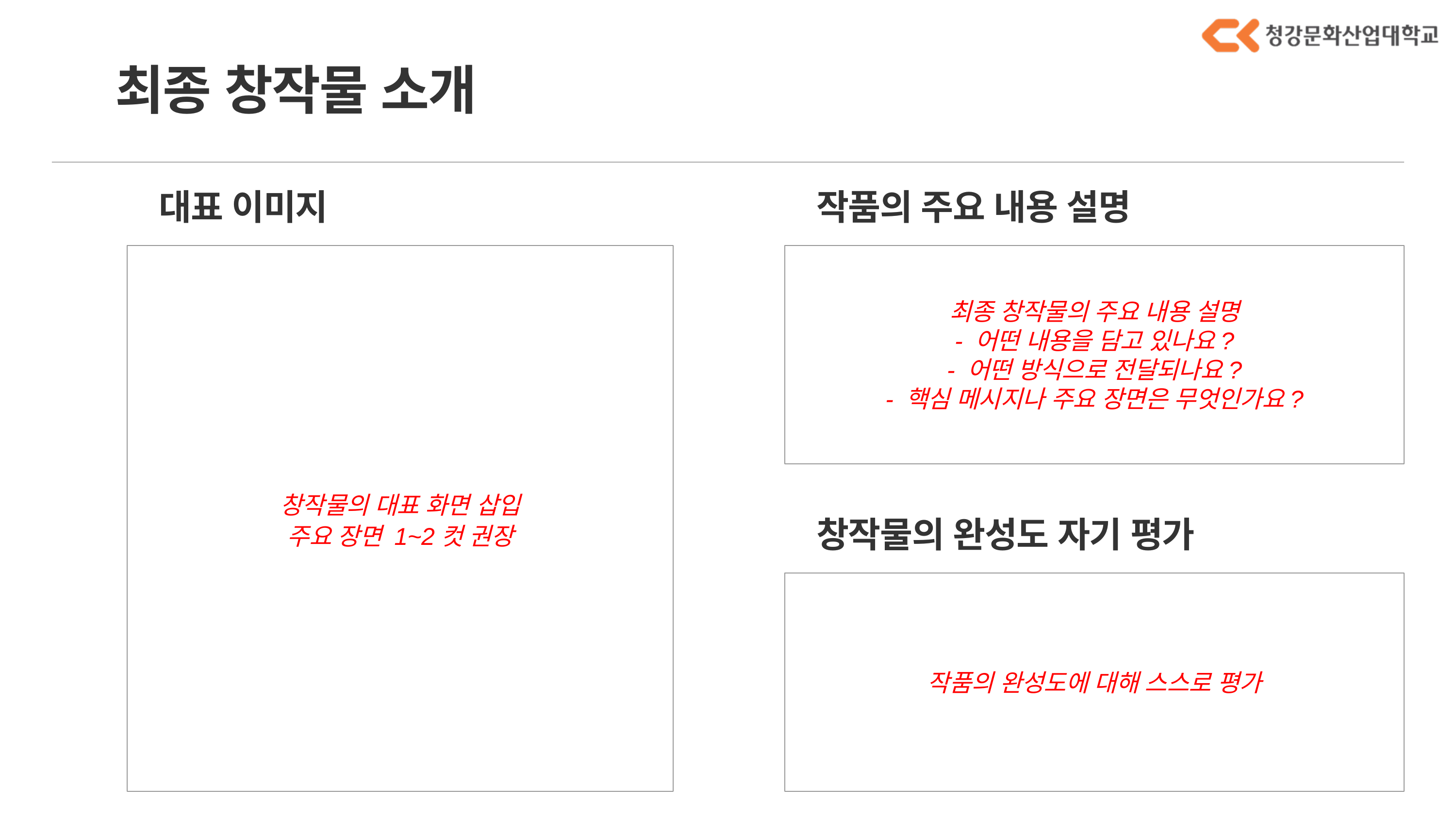

최종 창작물 소개

대표 이미지
작품의 주요 내용 설명

최종 창작물의 주요 내용 설명
- 어떤 내용을 담고 있나요?
- 어떤 방식으로 전달되나요?
- 핵심 메시지나 주요 장면은 무엇인가요?
창작물의 대표 화면 삽입
주요 장면 1~2컷 권장
창작물의 완성도 자기 평가

작품의 완성도에 대해 스스로 평가